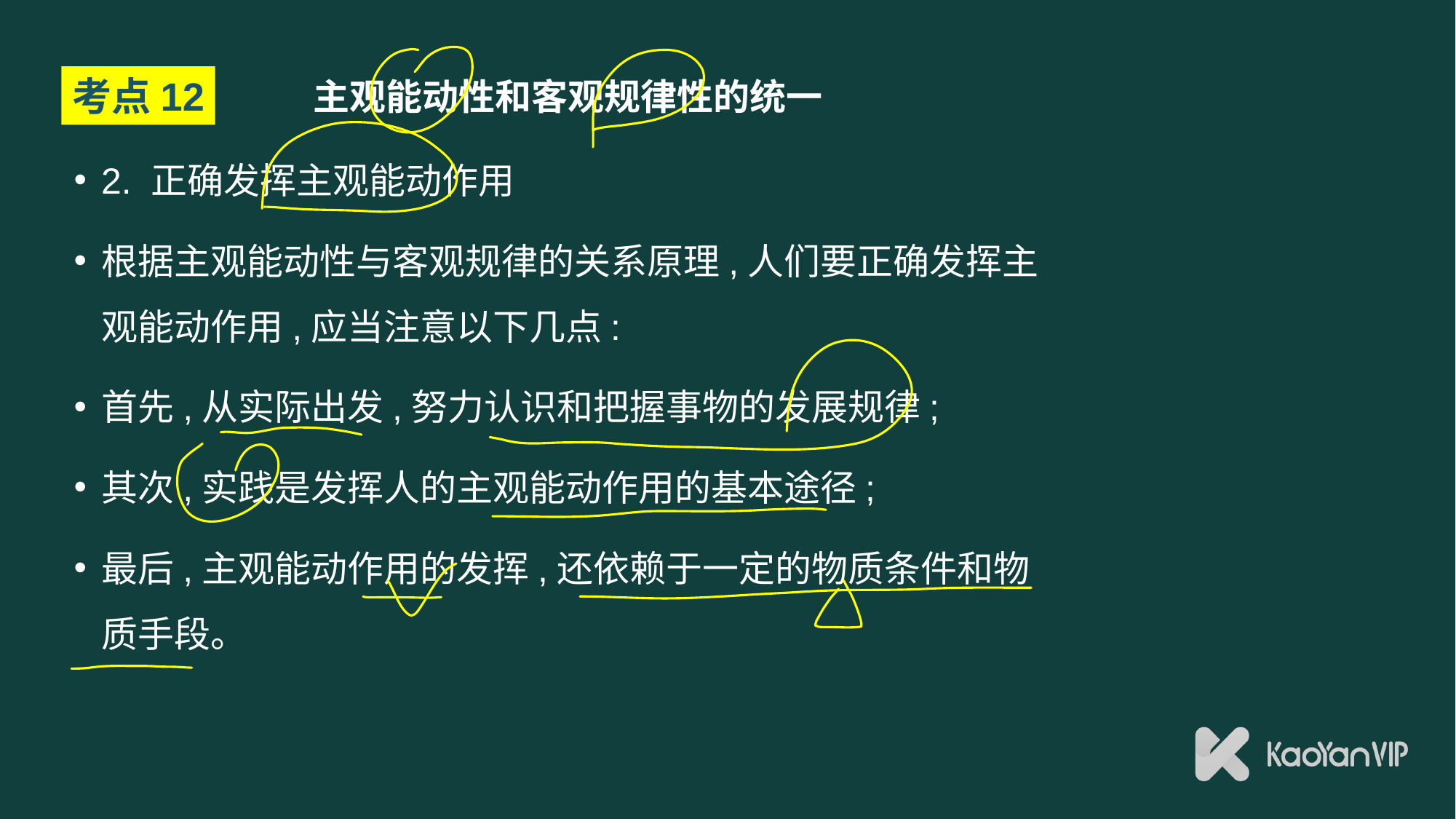

# 主观能动性和客观规律性的统一
考点12
2. 正确发挥主观能动作用
根据主观能动性与客观规律的关系原理,人们要正确发挥主观能动作用,应当注意以下几点:
首先,从实际出发,努力认识和把握事物的发展规律;
其次,实践是发挥人的主观能动作用的基本途径;
最后,主观能动作用的发挥,还依赖于一定的物质条件和物质手段。